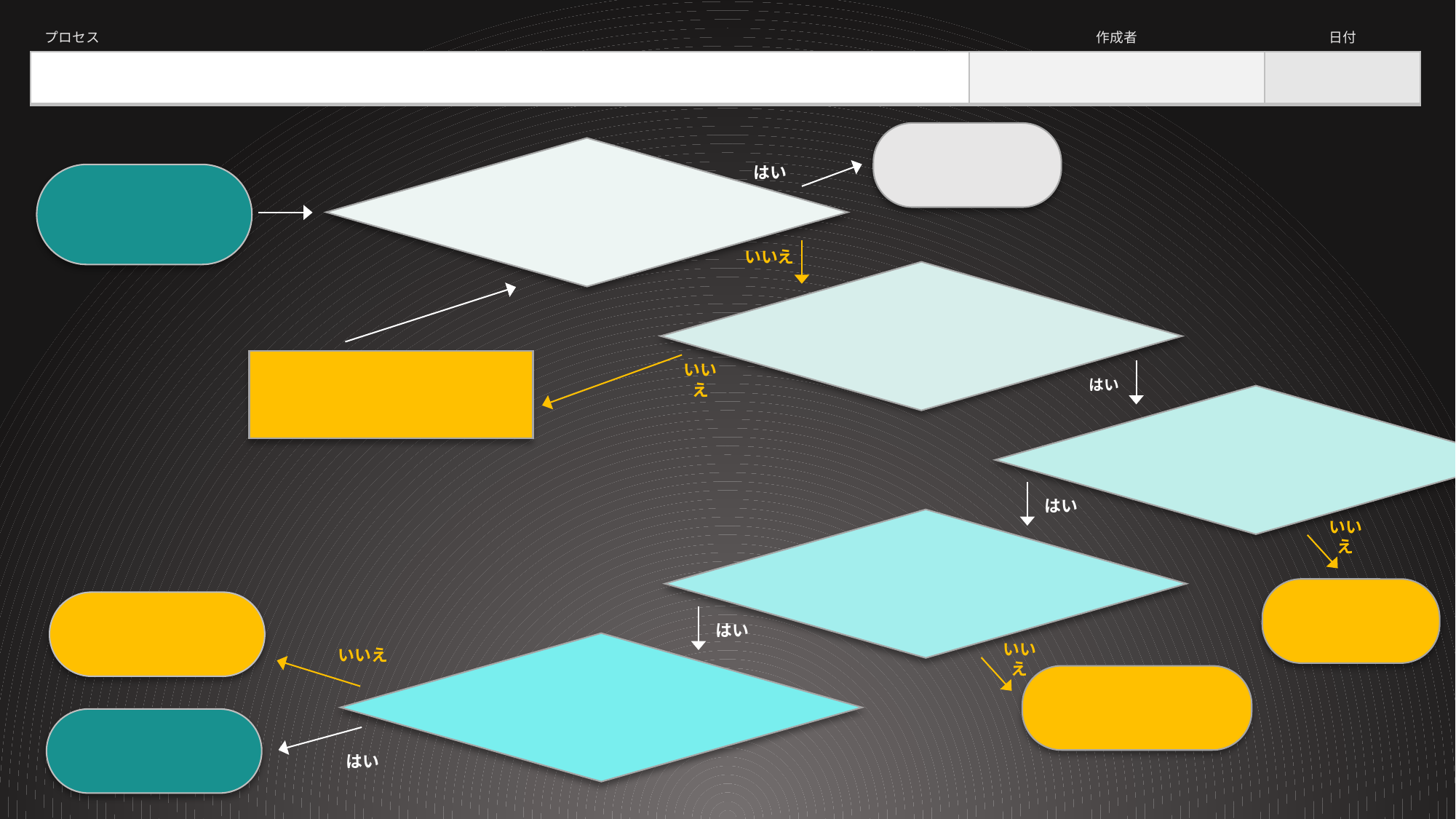

| プロセス | 作成者 | 日付 |
| --- | --- | --- |
|  |  |  |

はい

いいえ

いいえ
はい

はい

いいえ

はい
いいえ

いいえ

はい